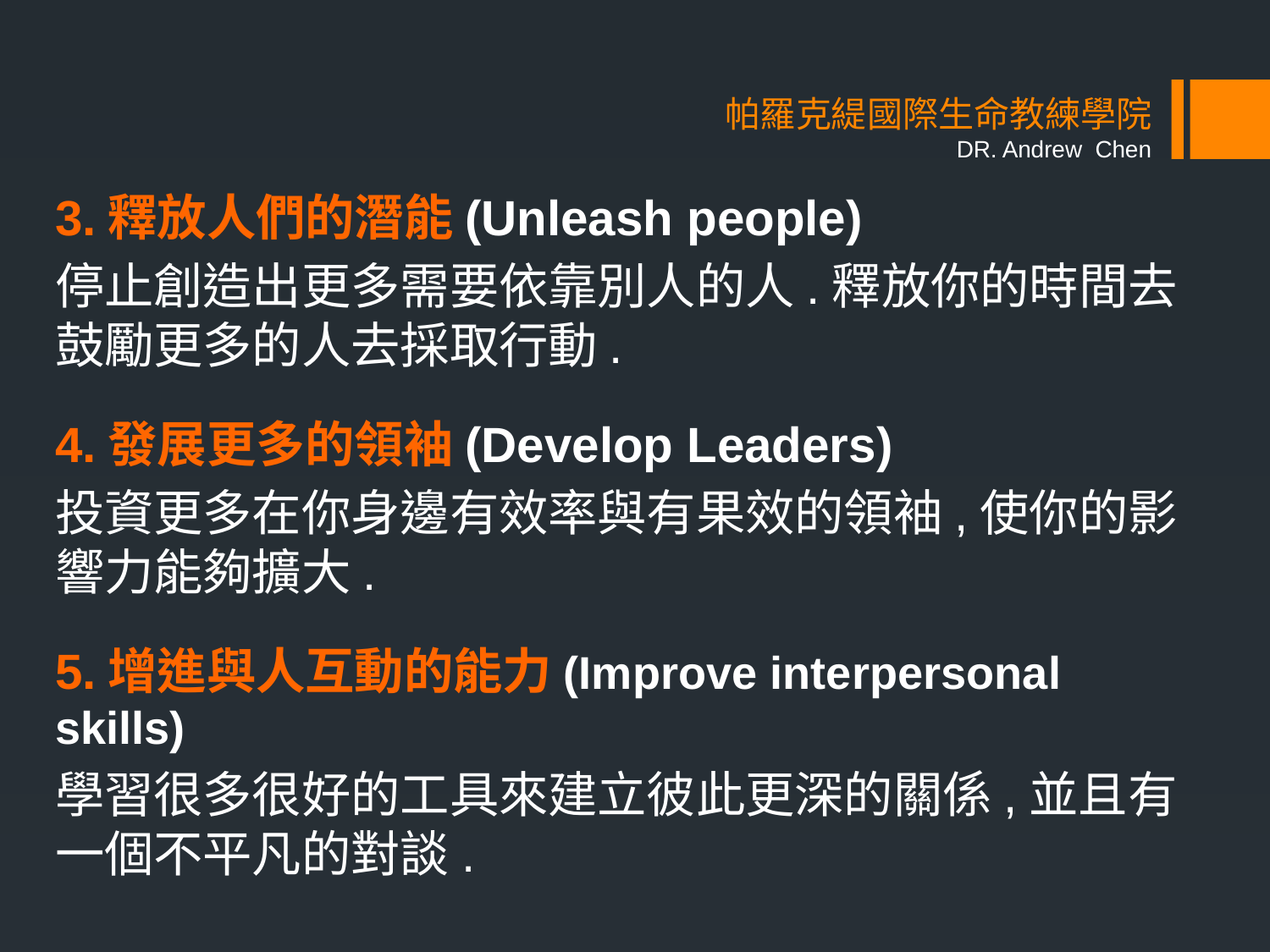

# 帕羅克緹國際生命教練學院 DR. Andrew  Chen
3.釋放人們的潛能(Unleash people)
停止創造出更多需要依靠別人的人.釋放你的時間去鼓勵更多的人去採取行動.

4.發展更多的領袖(Develop Leaders)
投資更多在你身邊有效率與有果效的領袖,使你的影響力能夠擴大.

5.增進與人互動的能力(Improve interpersonal skills)
學習很多很好的工具來建立彼此更深的關係,並且有一個不平凡的對談.